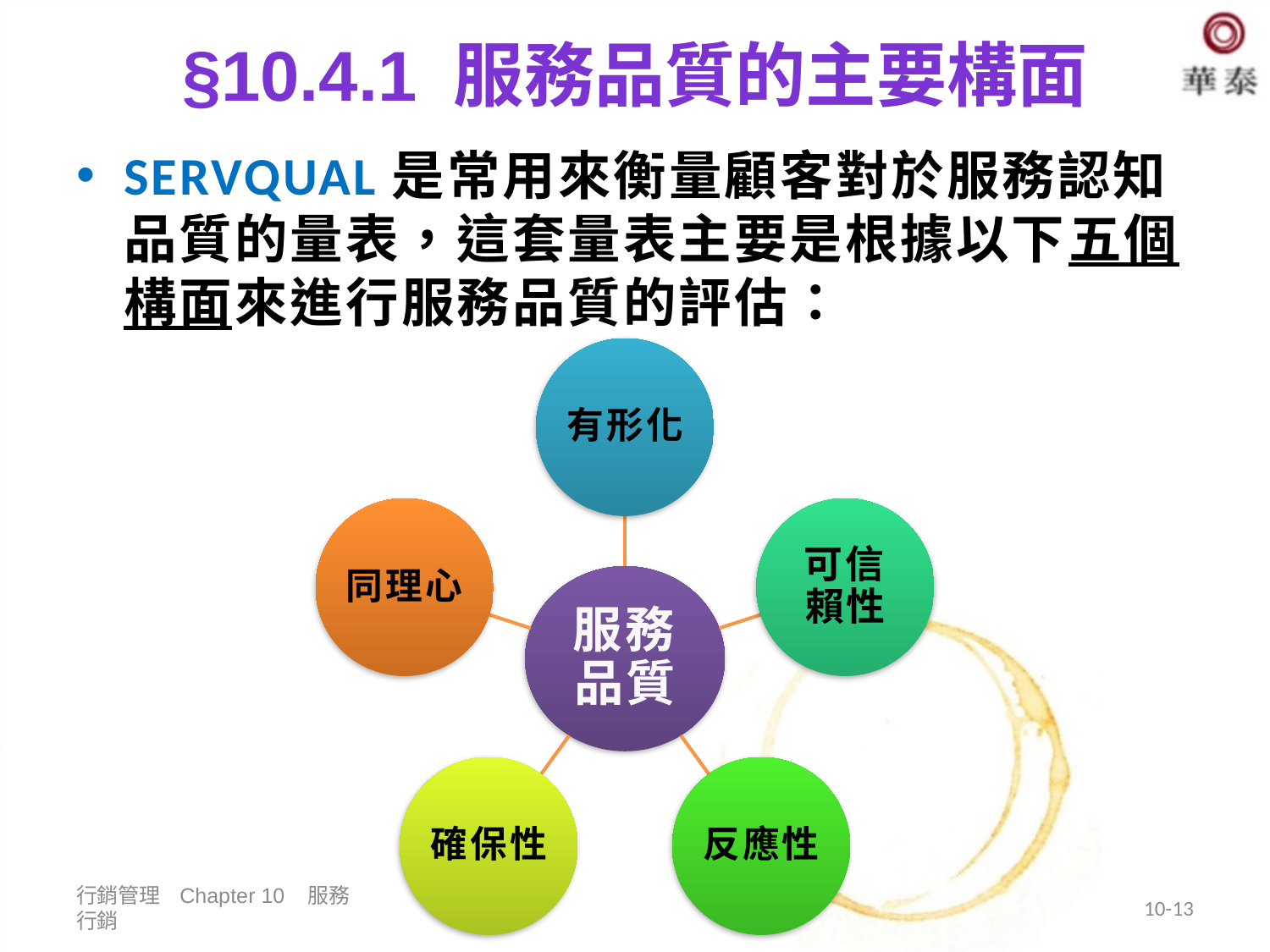

# §10.4.1 服務品質的主要構面
SERVQUAL是常用來衡量顧客對於服務認知品質的量表，這套量表主要是根據以下五個構面來進行服務品質的評估：
服務品質

有形化

可信賴性

反應性

確保性

同理心
行銷管理   Chapter 10   服務行銷
10-13